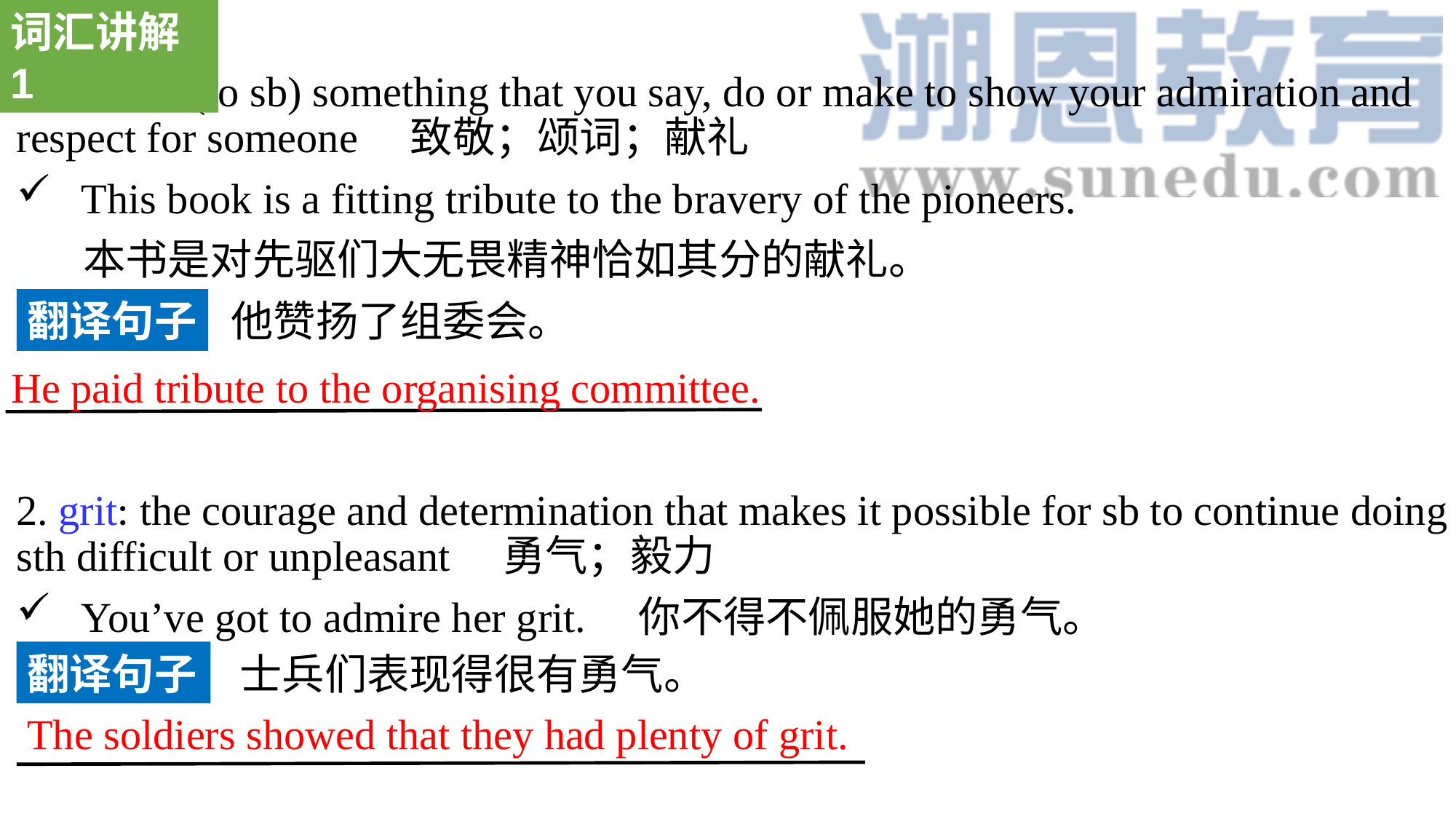

词汇讲解1
1. tribute: (to sb) something that you say, do or make to show your admiration and respect for someone    致敬；颂词；献礼
 This book is a fitting tribute to the bravery of the pioneers.
      本书是对先驱们大无畏精神恰如其分的献礼。

2. grit: the courage and determination that makes it possible for sb to continue doing sth difficult or unpleasant    勇气；毅力
 You’ve got to admire her grit.    你不得不佩服她的勇气。
翻译句子
他赞扬了组委会。
He paid tribute to the organising committee.
翻译句子
士兵们表现得很有勇气。
The soldiers showed that they had plenty of grit.